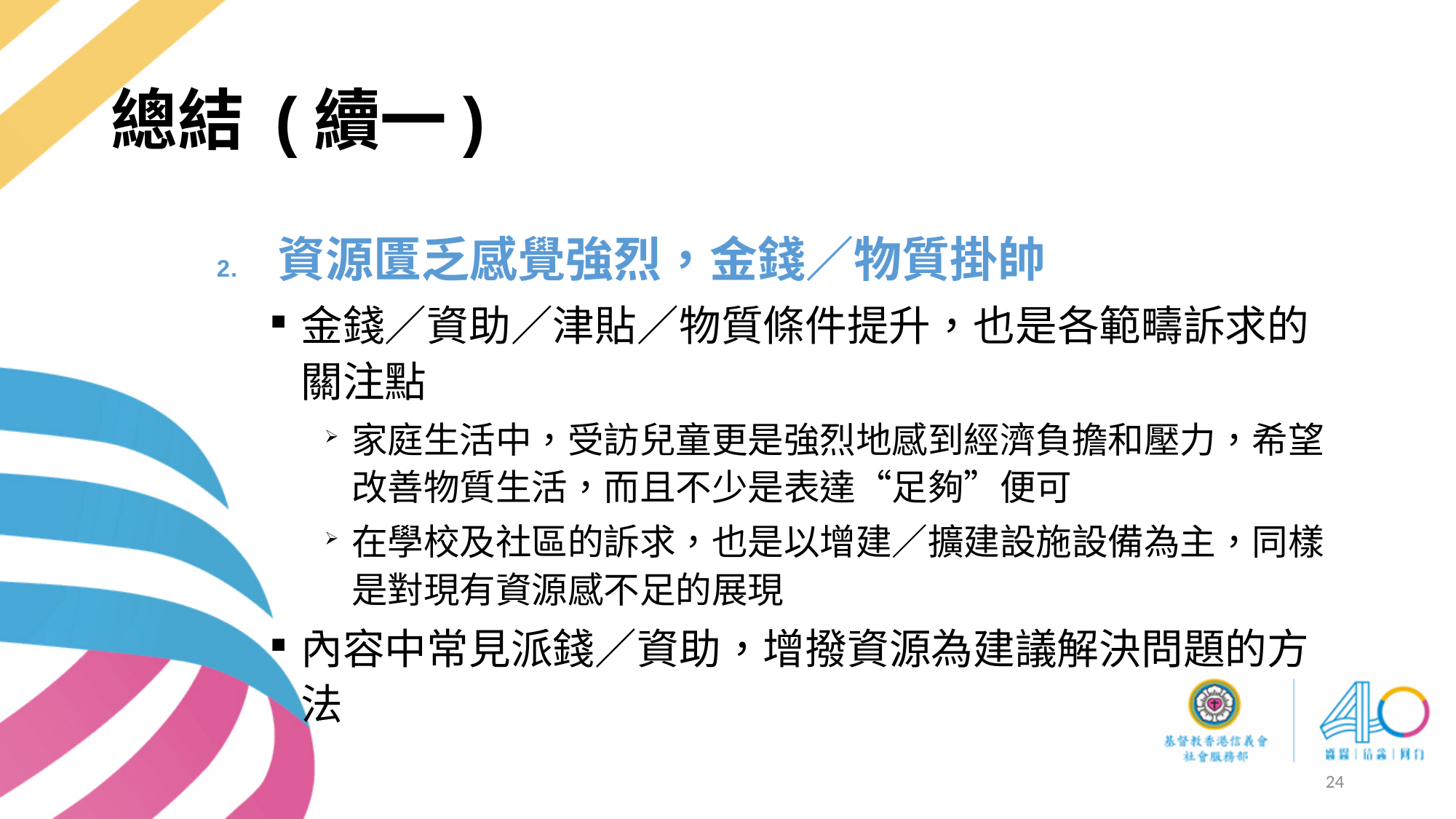

# 總結 (續一)
資源匱乏感覺強烈，金錢／物質掛帥
金錢／資助／津貼／物質條件提升，也是各範疇訴求的關注點
家庭生活中，受訪兒童更是強烈地感到經濟負擔和壓力，希望改善物質生活，而且不少是表達“足夠”便可
在學校及社區的訴求，也是以增建／擴建設施設備為主，同樣是對現有資源感不足的展現
內容中常見派錢／資助，增撥資源為建議解決問題的方法

24